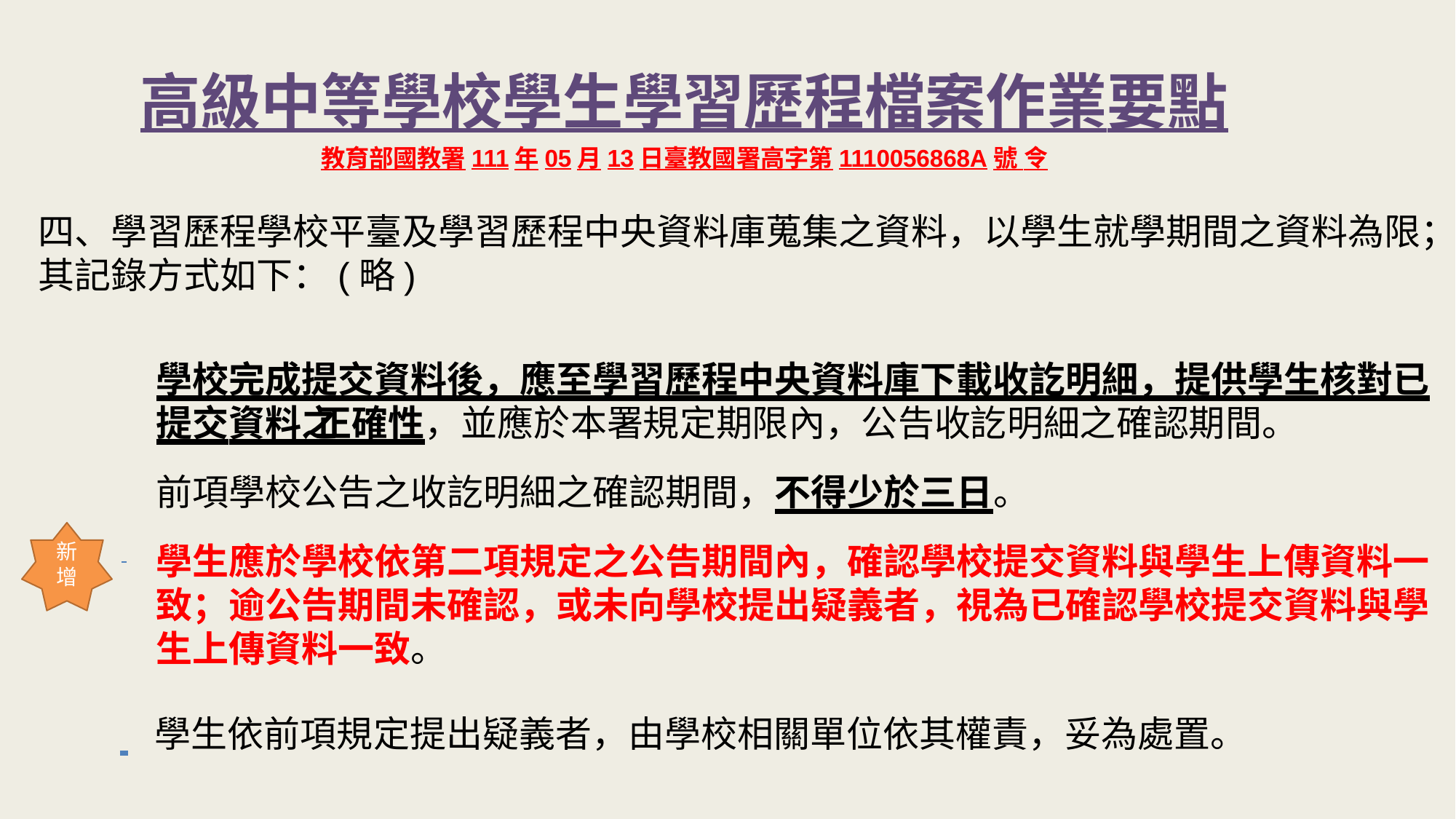

高級中等學校學生學習歷程檔案作業要點
教育部國教署111年05月13日臺教國署高字第1110056868A號 令
四、學習歷程學校平臺及學習歷程中央資料庫蒐集之資料，以學生就學期間之資料為限；其記錄方式如下：(略)
學校完成提交資料後，應至學習歷程中央資料庫下載收訖明細，提供學生核對已提交資料之 正確性，並應於本署規定期限內，公告收訖明細之確認期間。

前項學校公告之收訖明細之確認期間，不得少於三日。

學生應於學校依第二項規定之公告期間內，確認學校提交資料與學生上傳資料一致；逾公告期間未確認，或未向學校提出疑義者，視為已確認學校提交資料與學生上傳資料一致。

新
增
 	學生依前項規定提出疑義者，由學校相關單位依其權責，妥為處置。